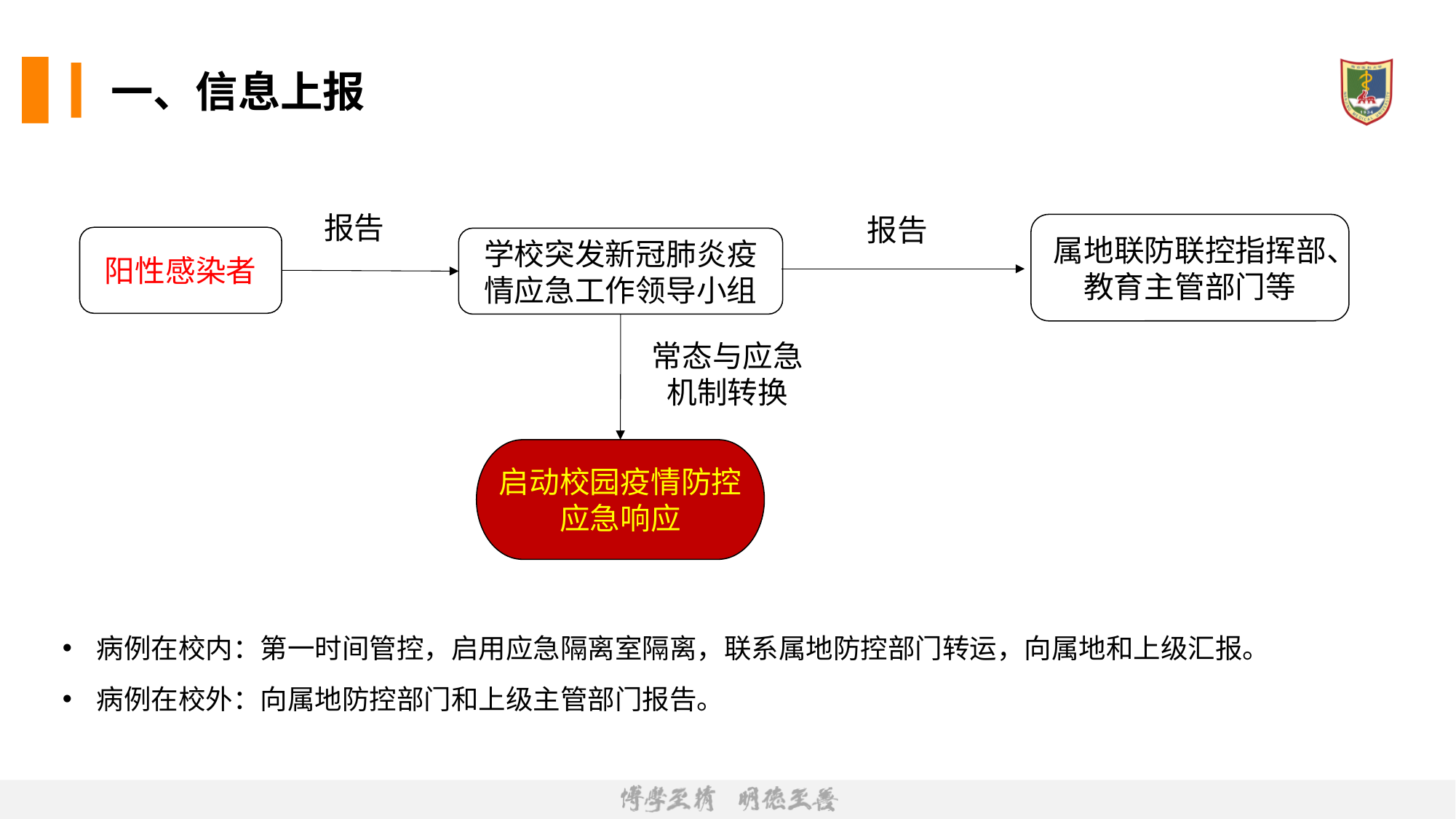

# 一、信息上报
报告
报告
属地联防联控指挥部、教育主管部门等
阳性感染者
学校突发新冠肺炎疫情应急工作领导小组
常态与应急机制转换
启动校园疫情防控应急响应
病例在校内：第一时间管控，启用应急隔离室隔离，联系属地防控部门转运，向属地和上级汇报。
病例在校外：向属地防控部门和上级主管部门报告。
67